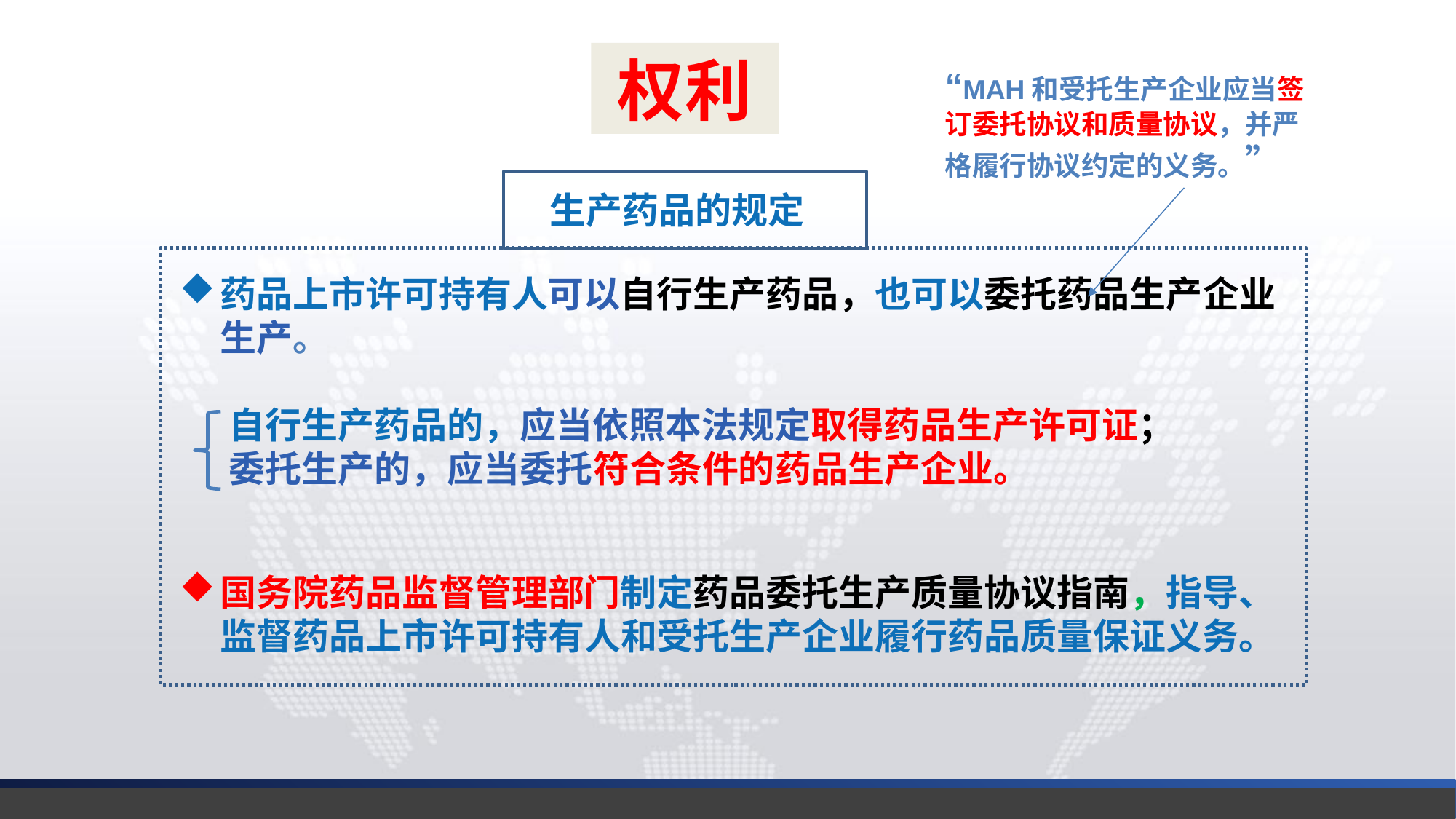

权利
“MAH和受托生产企业应当签订委托协议和质量协议，并严格履行协议约定的义务。”

生产药品的规定

药品上市许可持有人可以自行生产药品，也可以委托药品生产企业生产。

     自行生产药品的，应当依照本法规定取得药品生产许可证；
     委托生产的，应当委托符合条件的药品生产企业。

国务院药品监督管理部门制定药品委托生产质量协议指南，指导、监督药品上市许可持有人和受托生产企业履行药品质量保证义务。

延时符